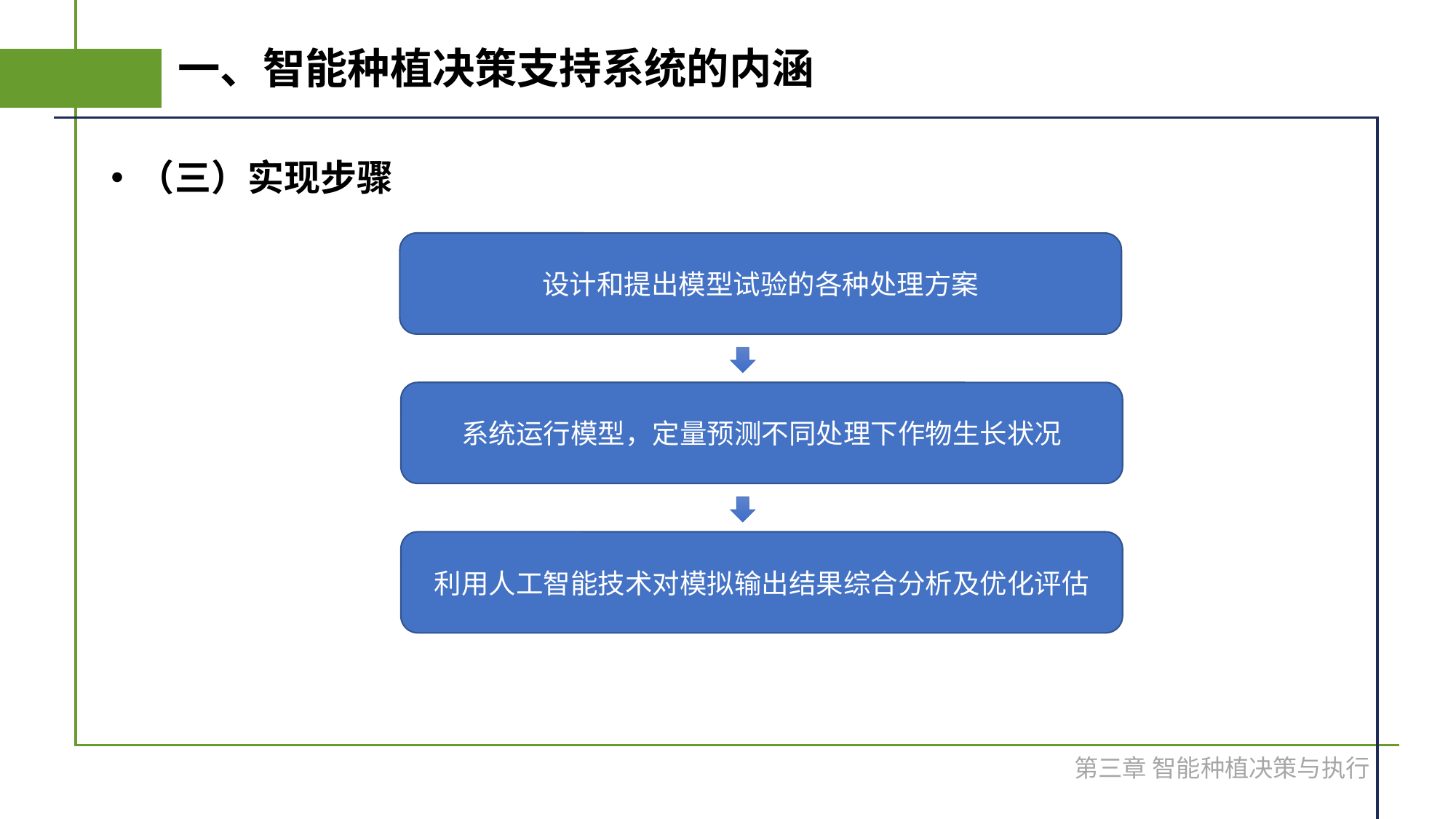

# 一、智能种植决策支持系统的内涵
（三）实现步骤
设计和提出模型试验的各种处理方案

系统运行模型，定量预测不同处理下作物生长状况

利用人工智能技术对模拟输出结果综合分析及优化评估
第三章 智能种植决策与执行